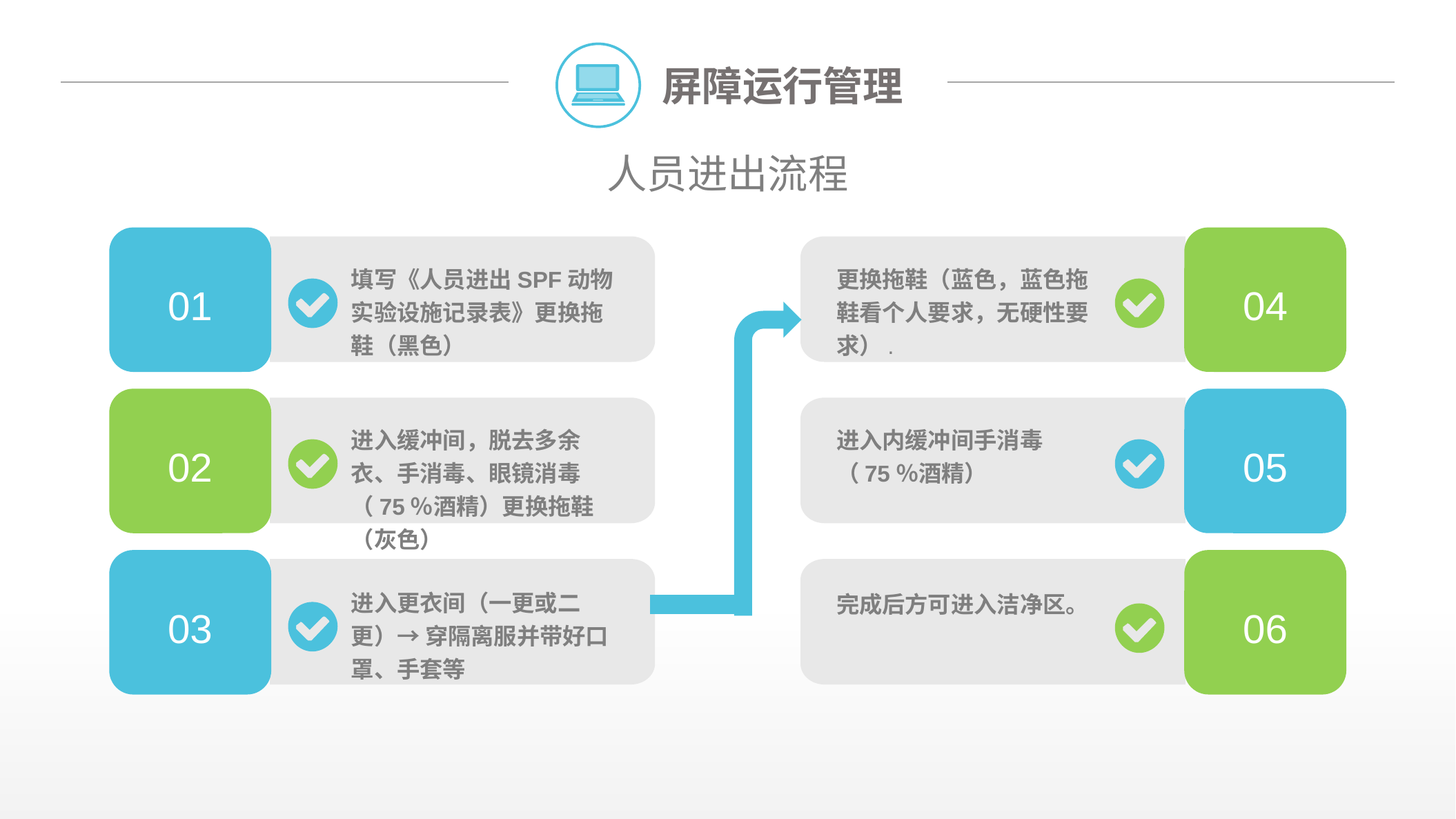

屏障运行管理
人员进出流程
01
04

填写《人员进出SPF动物实验设施记录表》更换拖鞋（黑色）
更换拖鞋（蓝色，蓝色拖鞋看个人要求，无硬性要求）.

02
05

进入缓冲间，脱去多余衣、手消毒、眼镜消毒（75％酒精）更换拖鞋（灰色）
进入内缓冲间手消毒（75％酒精）

03
06

进入更衣间（一更或二更）→ 穿隔离服并带好口罩、手套等
完成后方可进入洁净区。